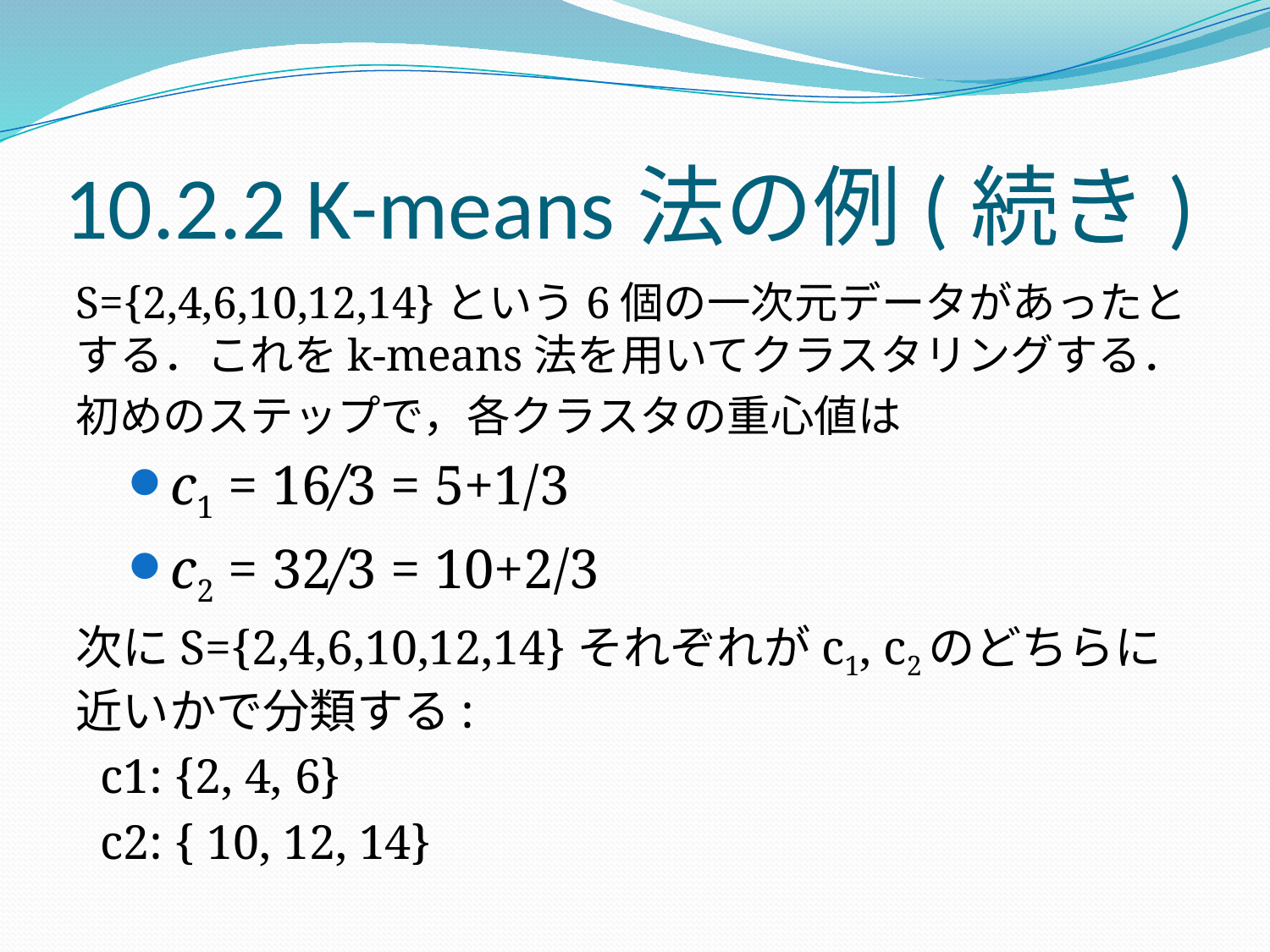

# 10.2.2 K-means法の例(続き)
S={2,4,6,10,12,14}という6個の一次元データがあったとする．これをk-means法を用いてクラスタリングする．
初めのステップで，各クラスタの重心値は
c1 = 16/3 = 5+1/3
c2 = 32/3 = 10+2/3
次にS={2,4,6,10,12,14}それぞれがc1, c2のどちらに近いかで分類する:
  c1: {2, 4, 6}
  c2: { 10, 12, 14}